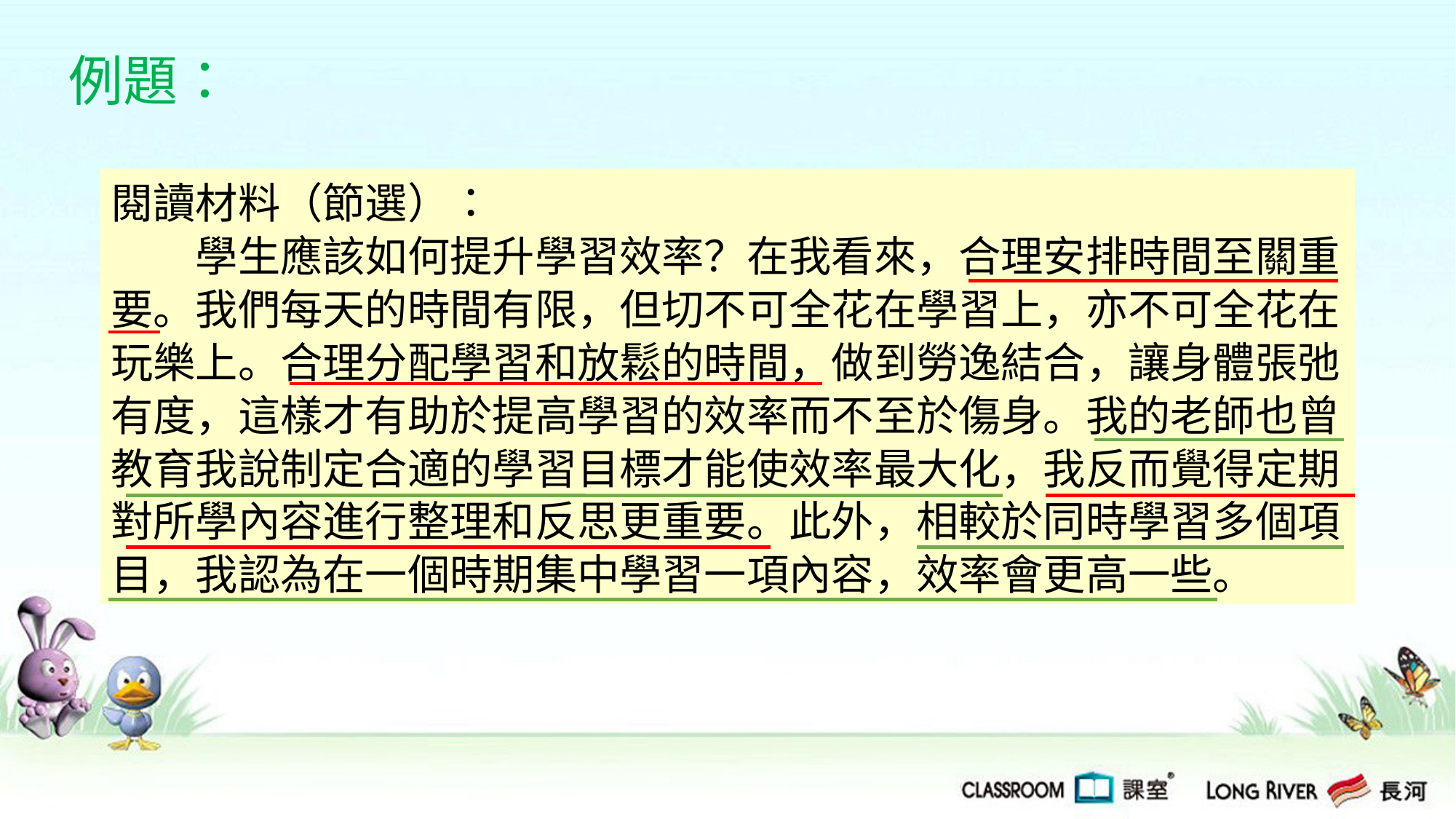

例題：
閱讀材料（節選）：
　　學生應該如何提升學習效率？在我看來，合理安排時間至關重要。我們每天的時間有限，但切不可全花在學習上，亦不可全花在玩樂上。合理分配學習和放鬆的時間，做到勞逸結合，讓身體張弛有度，這樣才有助於提高學習的效率而不至於傷身。我的老師也曾教育我說制定合適的學習目標才能使效率最大化，我反而覺得定期對所學內容進行整理和反思更重要。此外，相較於同時學習多個項目，我認為在一個時期集中學習一項內容，效率會更高一些。